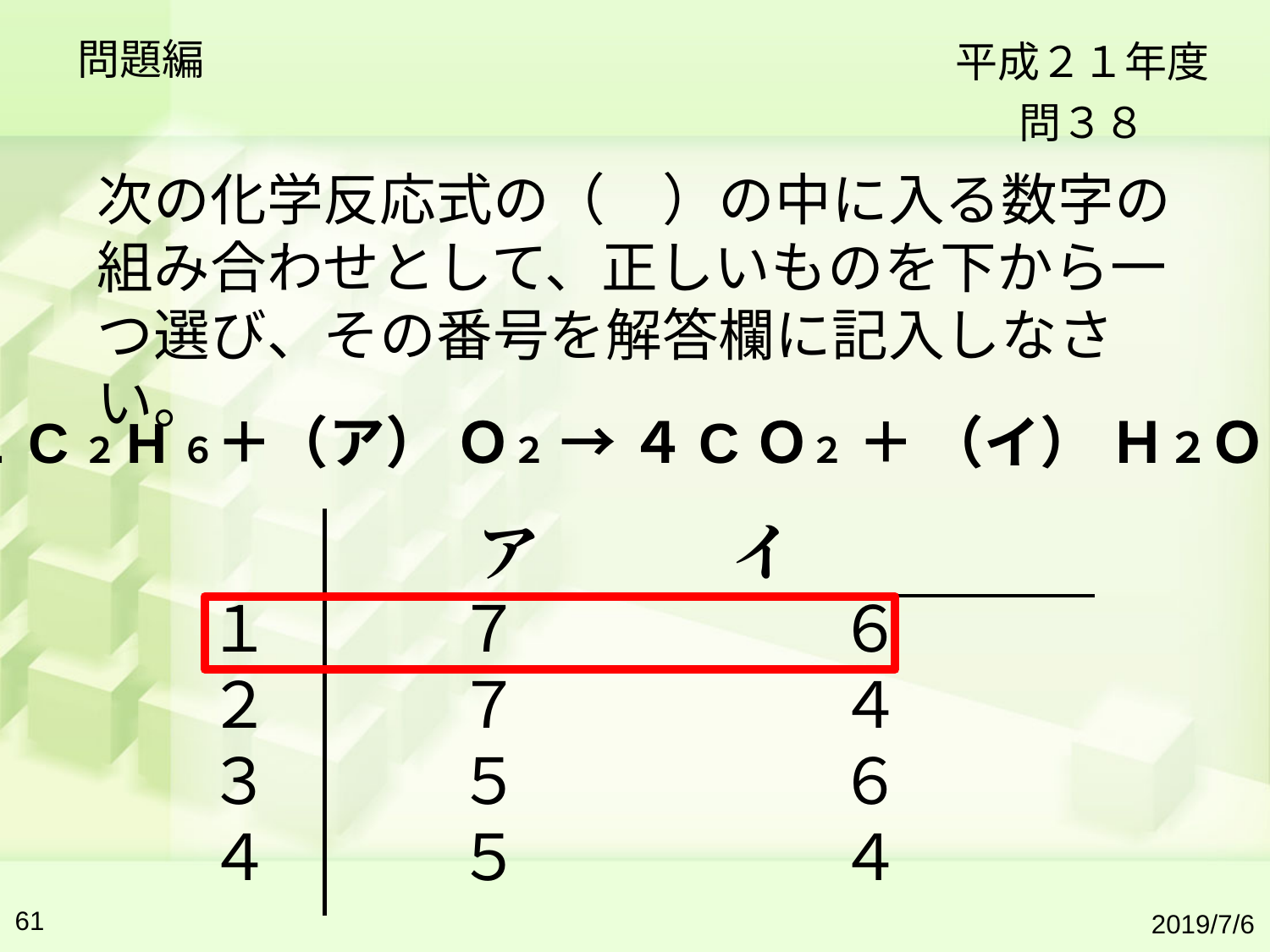

問題編
平成２１年度
問３８
次の化学反応式の（　）の中に入る数字の組み合わせとして、正しいものを下から一つ選び、その番号を解答欄に記入しなさい。
２C２H６＋（ア） Ｏ２ → ４CＯ２ ＋ （イ） Ｈ２Ｏ
　　　　 ア　　　イ
１	　７　　　　　６
２	　７　　　　　４
３	　５　　　　　６
４	　５　　　　　４

61
2019/7/6